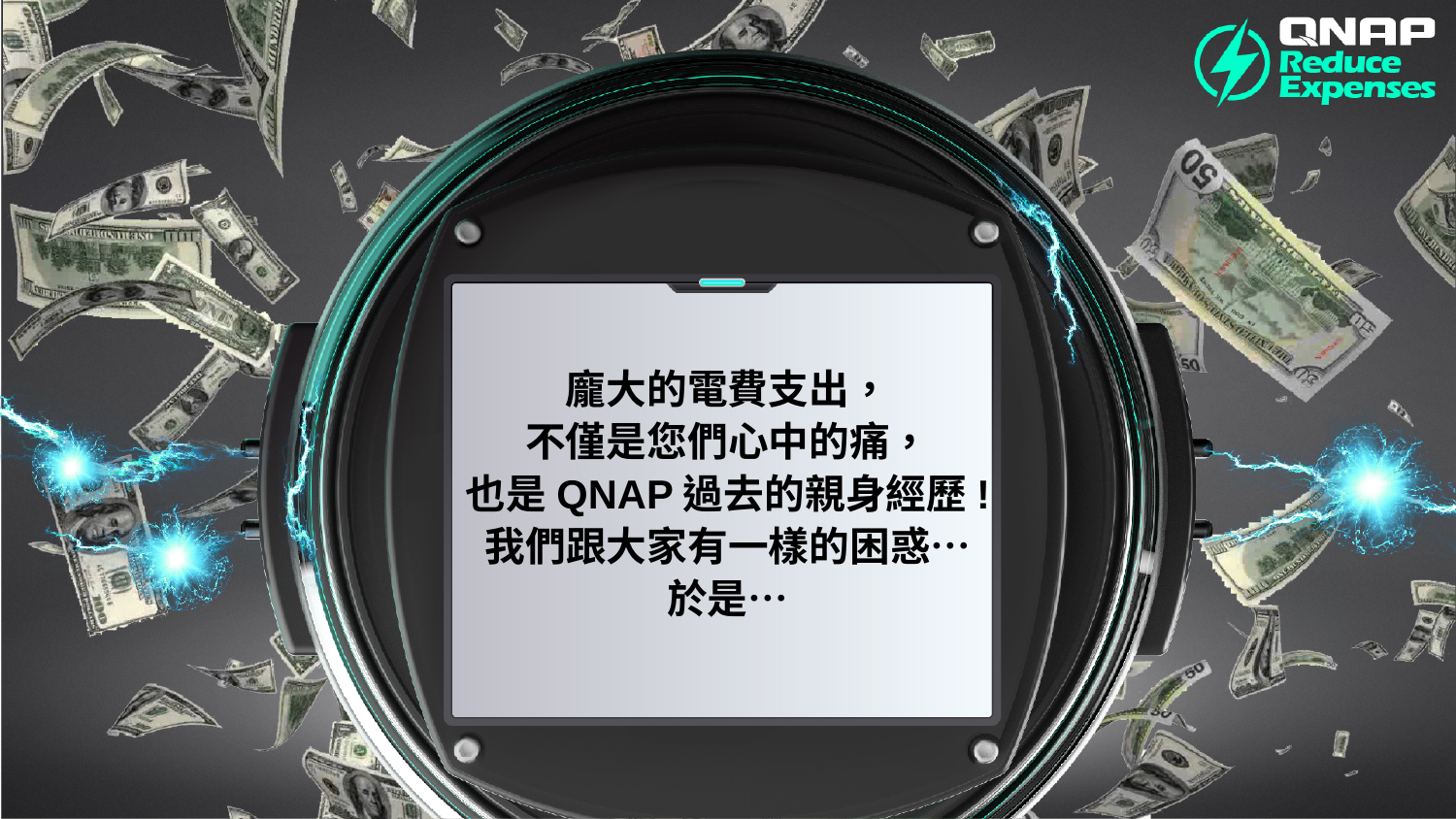

龐大的電費支出，
不僅是您們心中的痛，
也是QNAP過去的親身經歷!
我們跟大家有一樣的困惑…
於是…